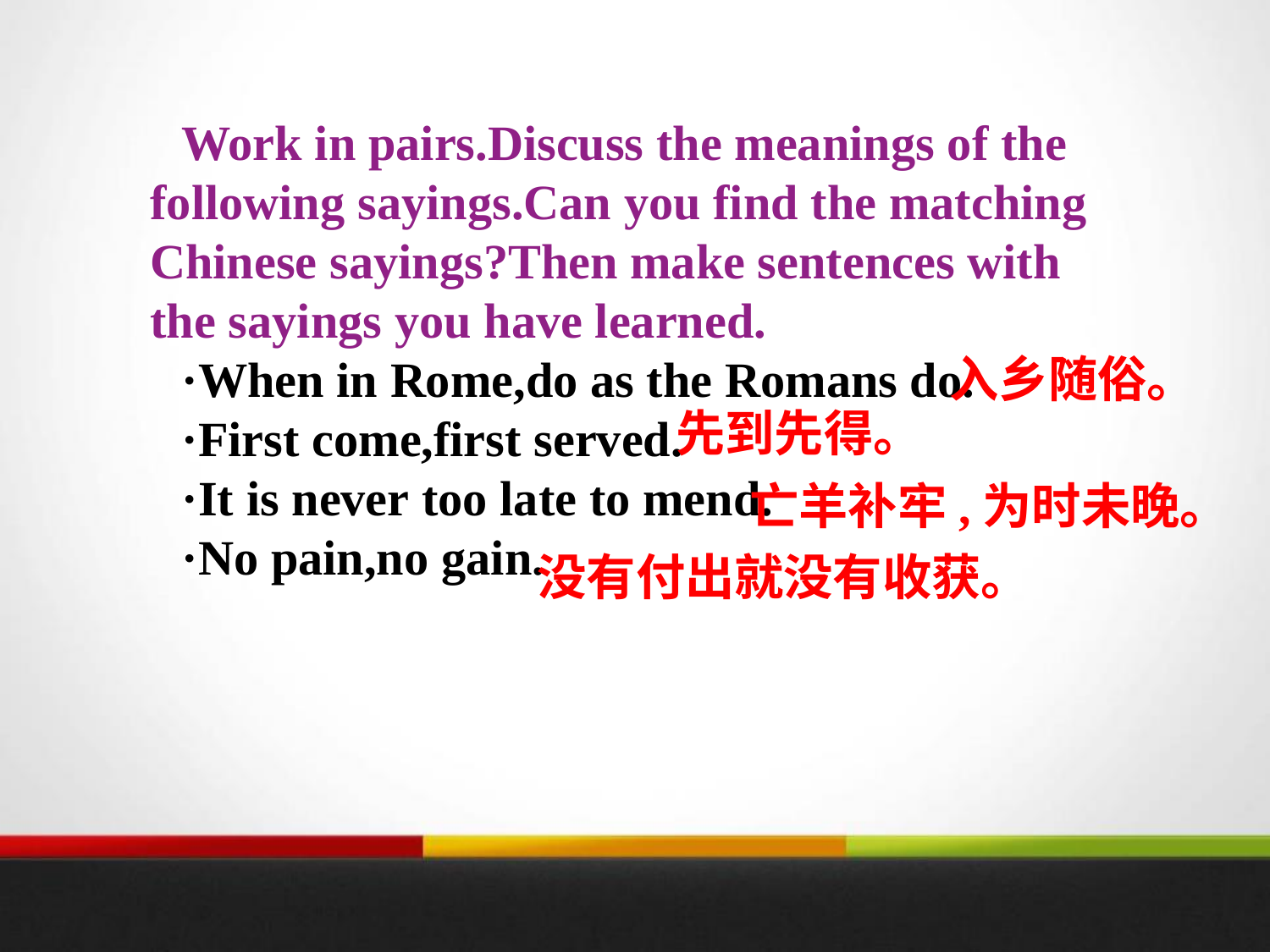

Work in pairs.Discuss the meanings of the following sayings.Can you find the matching Chinese sayings?Then make sentences with the sayings you have learned.
·When in Rome,do as the Romans do.
·First come,first served.
·It is never too late to mend.
·No pain,no gain.
入乡随俗。
先到先得。
亡羊补牢,为时未晚。
没有付出就没有收获。